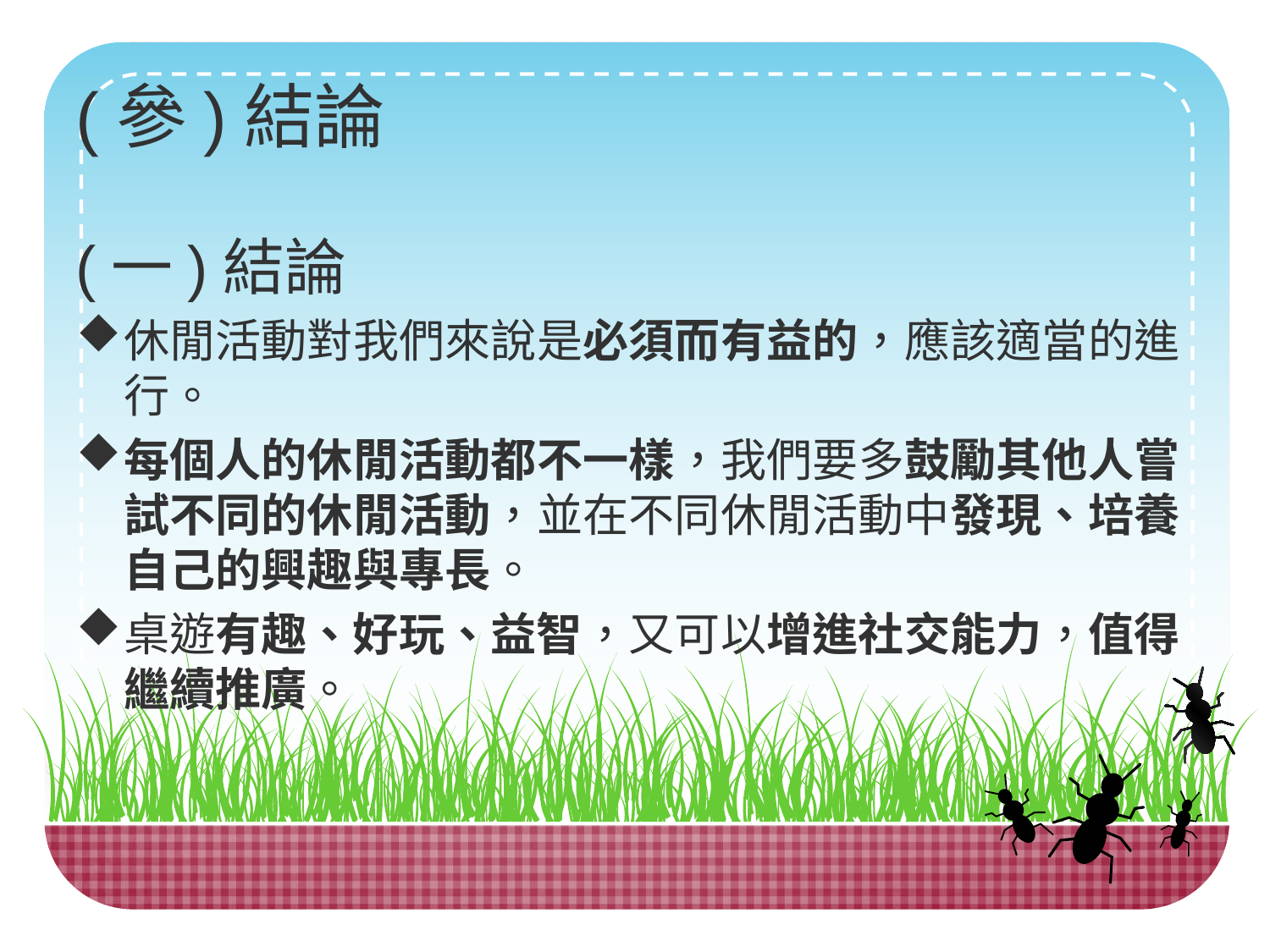

(參)結論
(一)結論
休閒活動對我們來說是必須而有益的，應該適當的進行。
每個人的休閒活動都不一樣，我們要多鼓勵其他人嘗試不同的休閒活動，並在不同休閒活動中發現、培養自己的興趣與專長。
桌遊有趣、好玩、益智，又可以增進社交能力，值得繼續推廣。